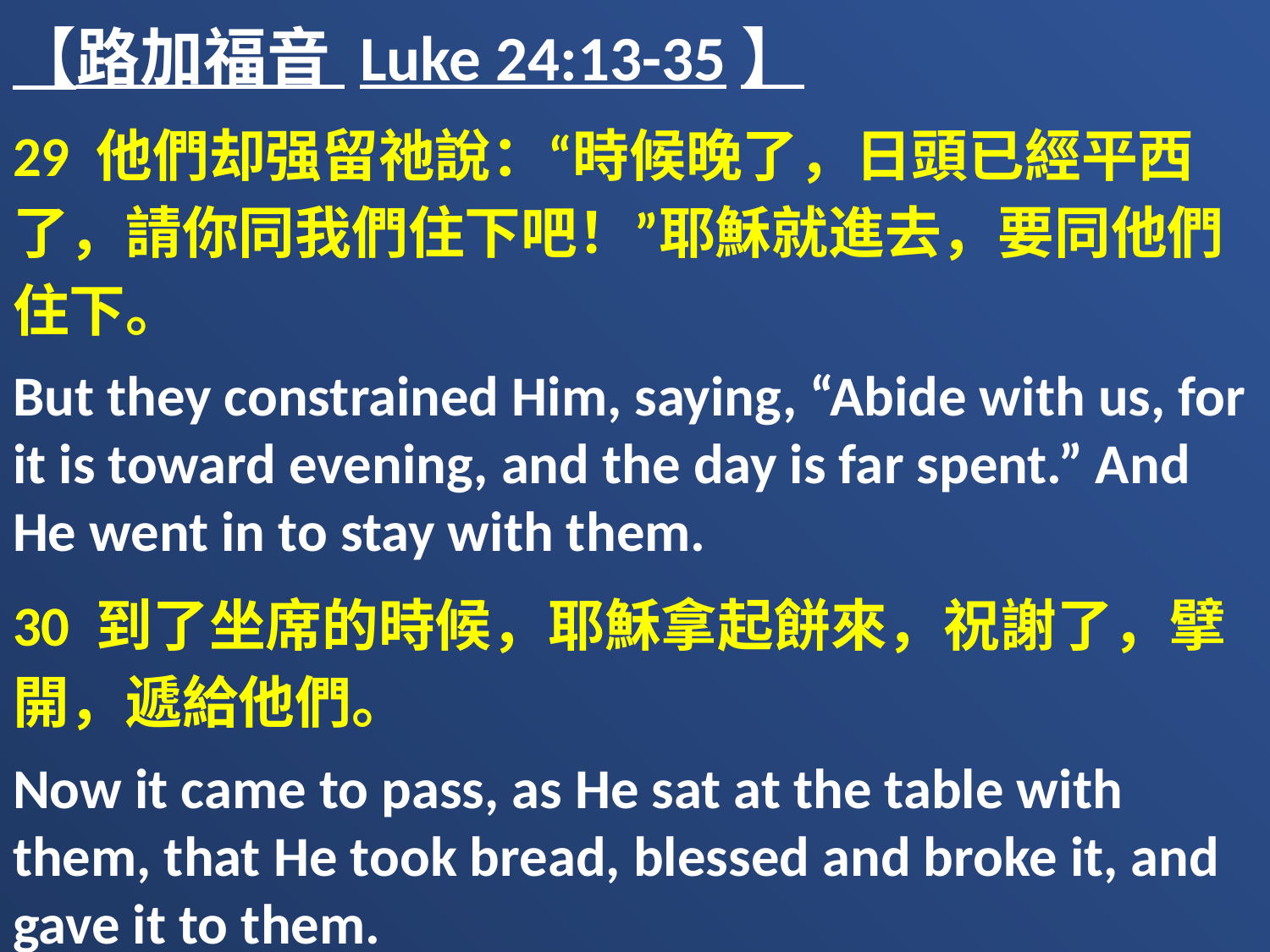

【路加福音 Luke 24:13-35】
29 他們却强留祂說：“時候晚了，日頭已經平西了，請你同我們住下吧！”耶穌就進去，要同他們住下。
But they constrained Him, saying, “Abide with us, for it is toward evening, and the day is far spent.” And He went in to stay with them.
30 到了坐席的時候，耶穌拿起餅來，祝謝了，擘開，遞給他們。
Now it came to pass, as He sat at the table with them, that He took bread, blessed and broke it, and gave it to them.